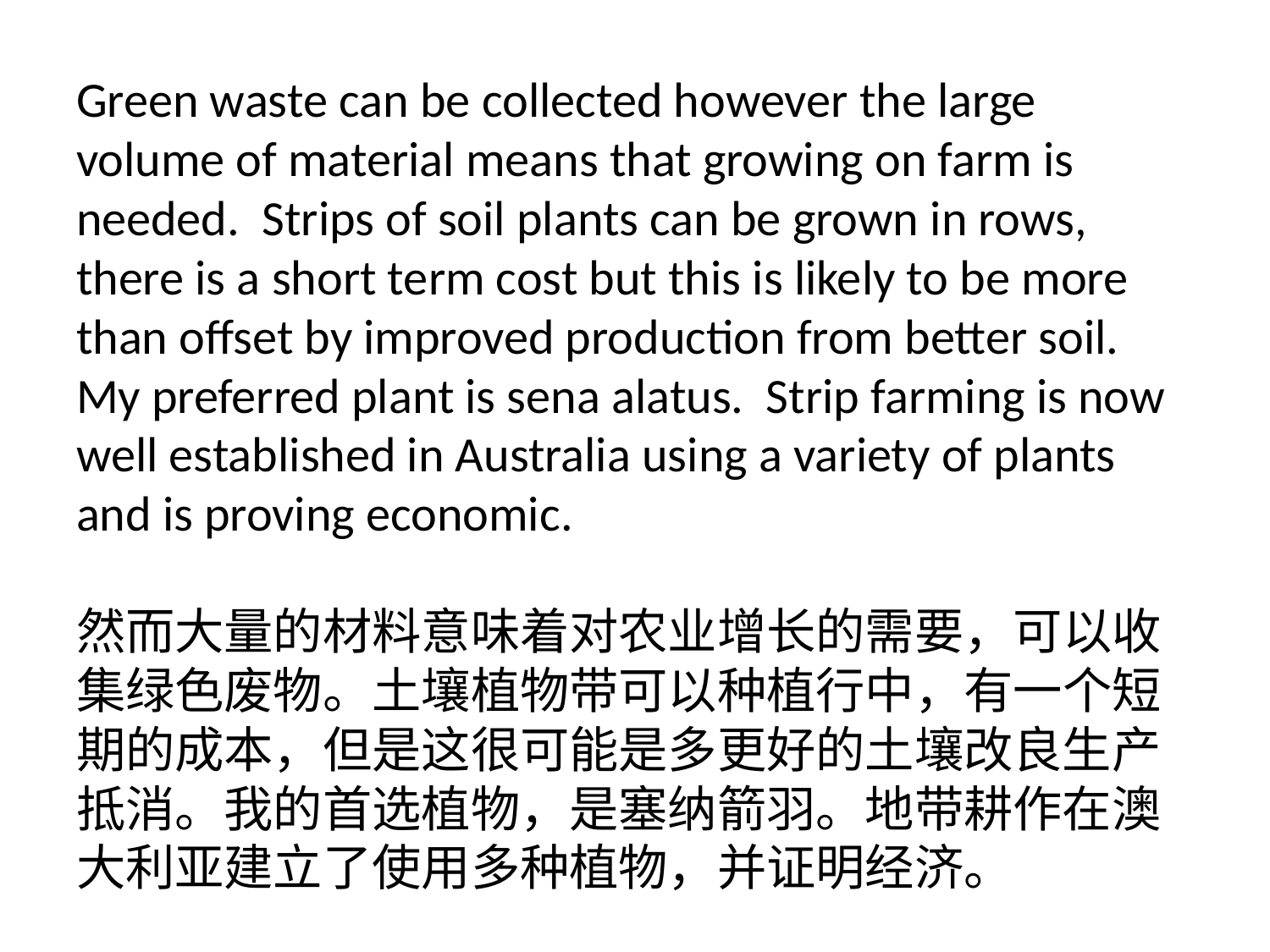

# Green waste can be collected however the large volume of material means that growing on farm is needed.  Strips of soil plants can be grown in rows, there is a short term cost but this is likely to be more than offset by improved production from better soil. My preferred plant is sena alatus.  Strip farming is now well established in Australia using a variety of plants and is proving economic. 然而大量的材料意味着对农业增长的需要，可以收集绿色废物。土壤植物带可以种植行中，有一个短期的成本，但是这很可能是多更好的土壤改良生产抵消。我的首选植物，是塞纳箭羽。地带耕作在澳大利亚建立了使用多种植物，并证明经济。